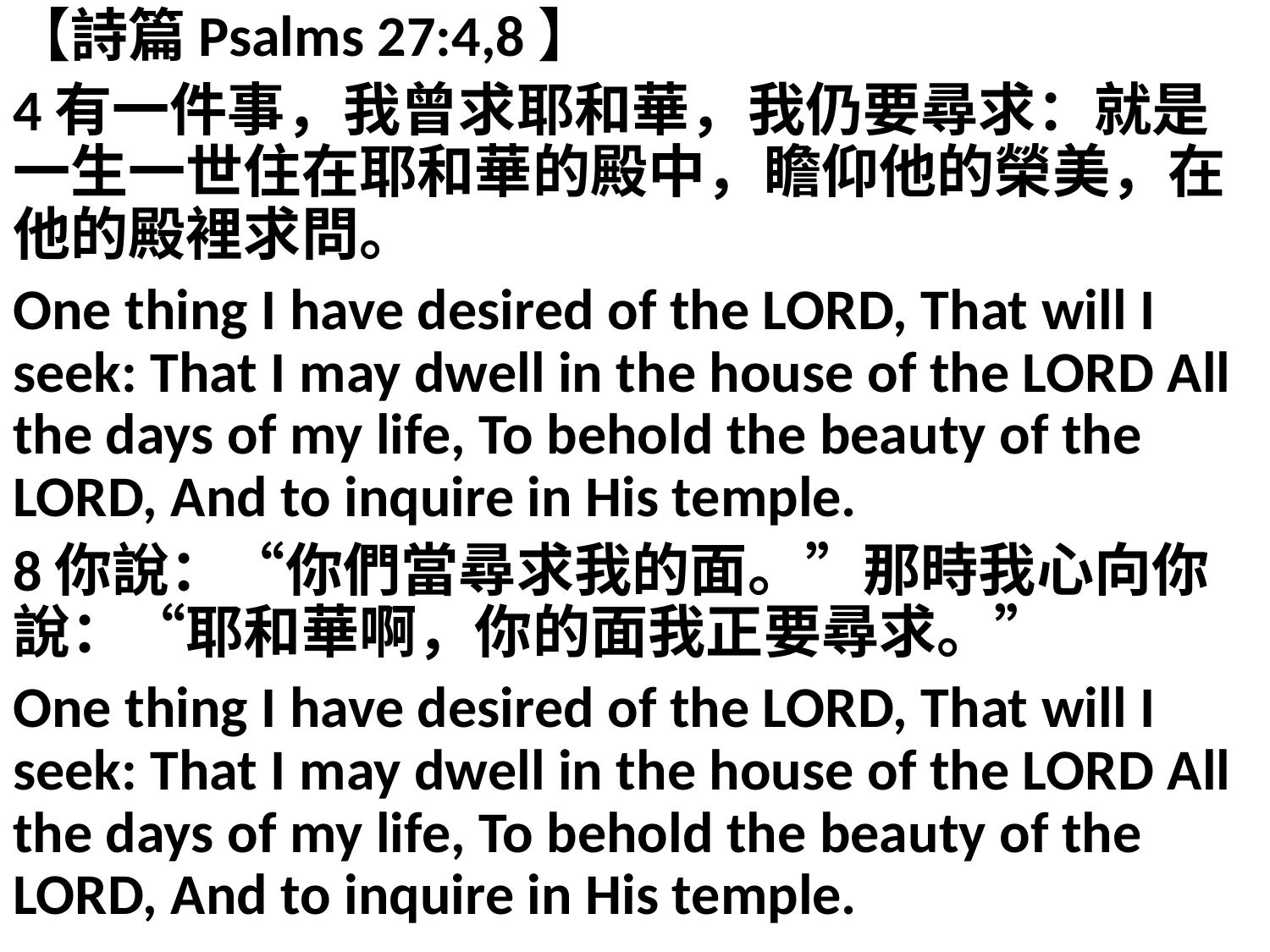

【詩篇Psalms 27:4,8】
4有一件事，我曾求耶和華，我仍要尋求：就是一生一世住在耶和華的殿中，瞻仰他的榮美，在他的殿裡求問。
One thing I have desired of the LORD, That will I seek: That I may dwell in the house of the LORD All the days of my life, To behold the beauty of the LORD, And to inquire in His temple.
8你說：“你們當尋求我的面。”那時我心向你說：“耶和華啊，你的面我正要尋求。”
One thing I have desired of the LORD, That will I seek: That I may dwell in the house of the LORD All the days of my life, To behold the beauty of the LORD, And to inquire in His temple.